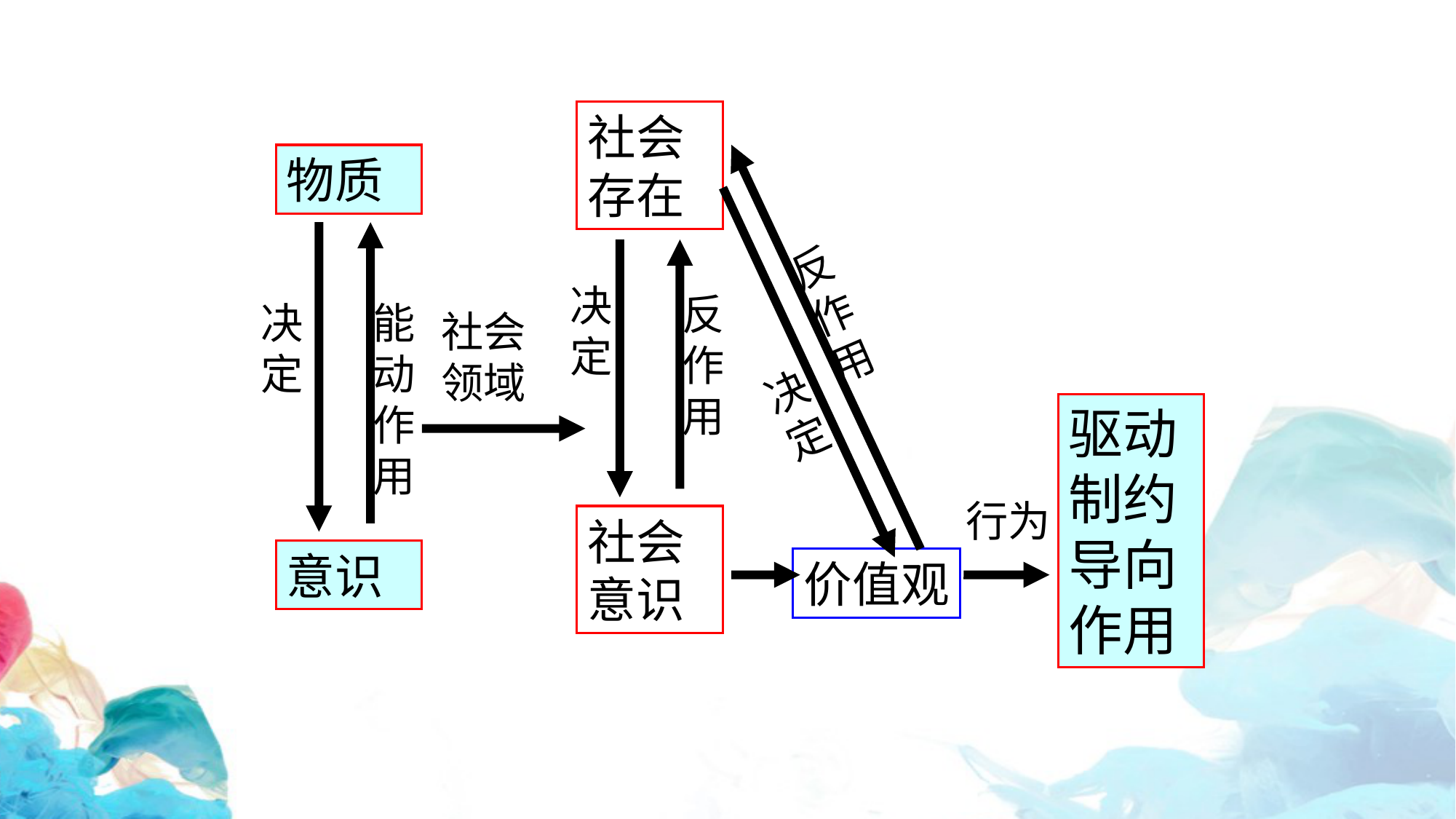

社会存在
物质

反作用

决定
反作用
决定
能动作用
社会领域
决定
驱动
制约
导向作用

行为
社会意识
意识
价值观